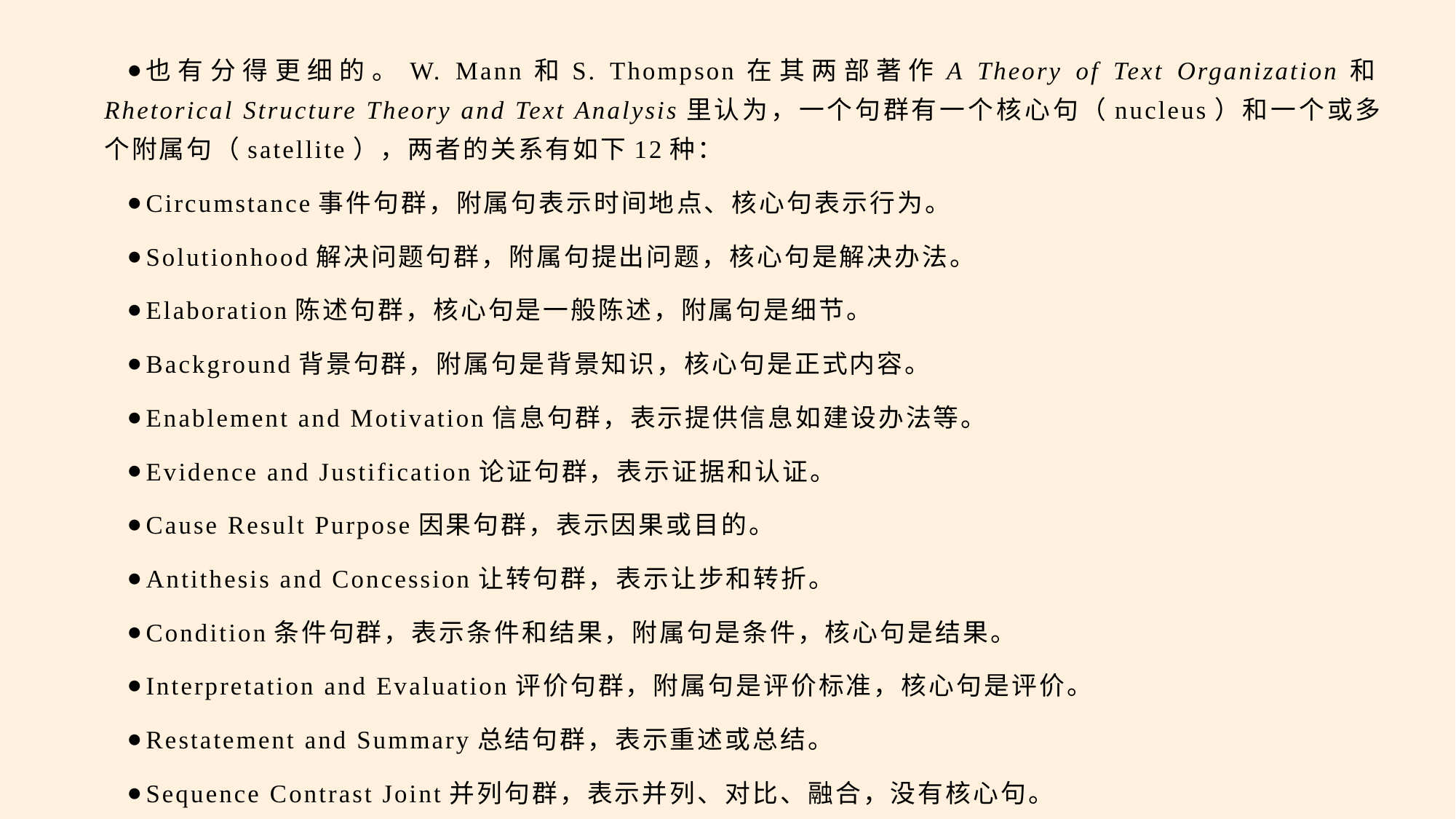

也有分得更细的。W. Mann和S. Thompson在其两部著作A Theory of Text Organization和Rhetorical Structure Theory and Text Analysis里认为，一个句群有一个核心句（nucleus）和一个或多个附属句（satellite），两者的关系有如下12种：
Circumstance事件句群，附属句表示时间地点、核心句表示行为。
Solutionhood解决问题句群，附属句提出问题，核心句是解决办法。
Elaboration陈述句群，核心句是一般陈述，附属句是细节。
Background背景句群，附属句是背景知识，核心句是正式内容。
Enablement and Motivation信息句群，表示提供信息如建设办法等。
Evidence and Justification论证句群，表示证据和认证。
Cause Result Purpose因果句群，表示因果或目的。
Antithesis and Concession让转句群，表示让步和转折。
Condition条件句群，表示条件和结果，附属句是条件，核心句是结果。
Interpretation and Evaluation评价句群，附属句是评价标准，核心句是评价。
Restatement and Summary总结句群，表示重述或总结。
Sequence Contrast Joint并列句群，表示并列、对比、融合，没有核心句。